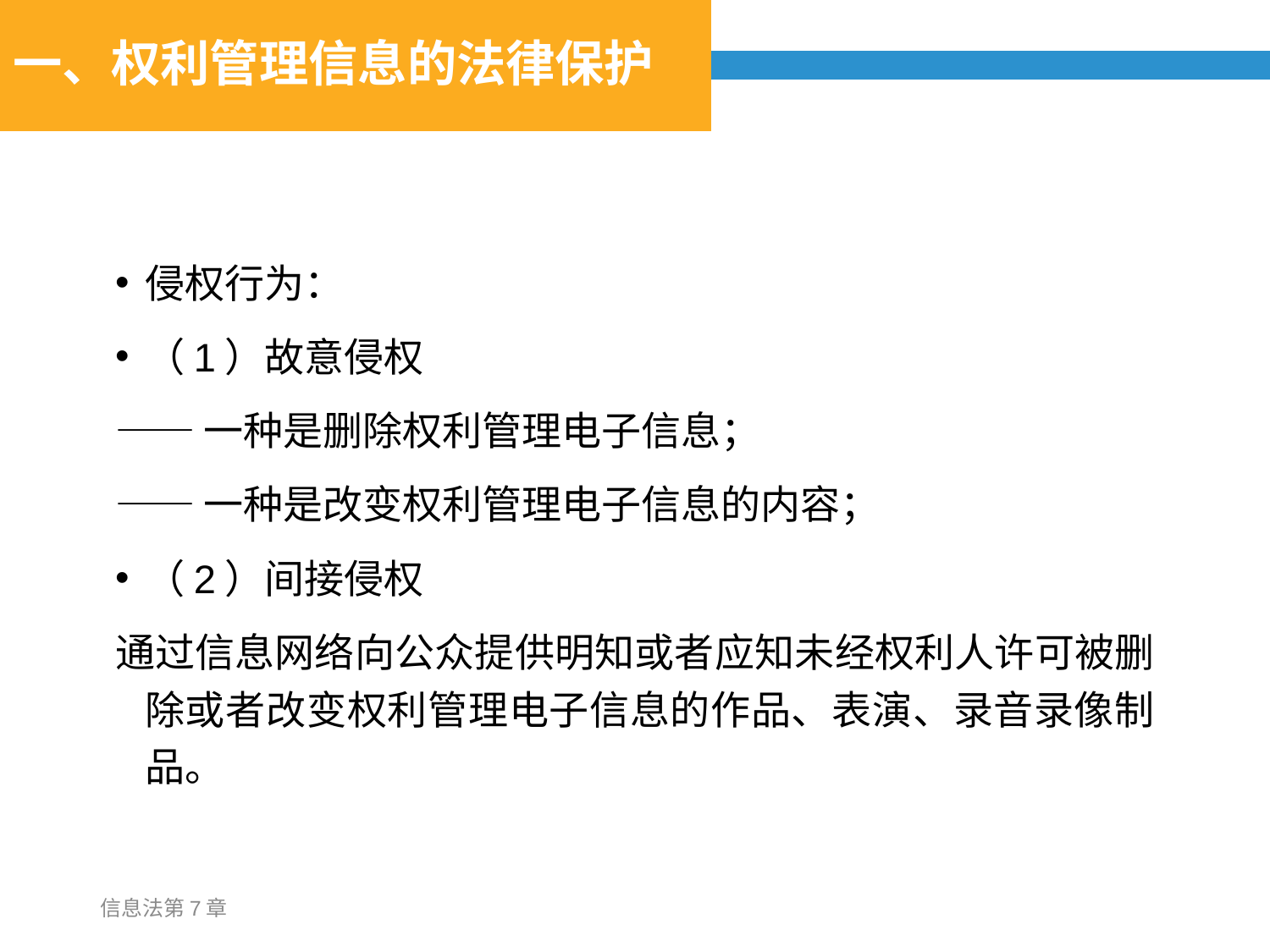

# 一、权利管理信息的法律保护
侵权行为：
（1）故意侵权
——一种是删除权利管理电子信息；
——一种是改变权利管理电子信息的内容；
（2）间接侵权
通过信息网络向公众提供明知或者应知未经权利人许可被删除或者改变权利管理电子信息的作品、表演、录音录像制品。
信息法第7章